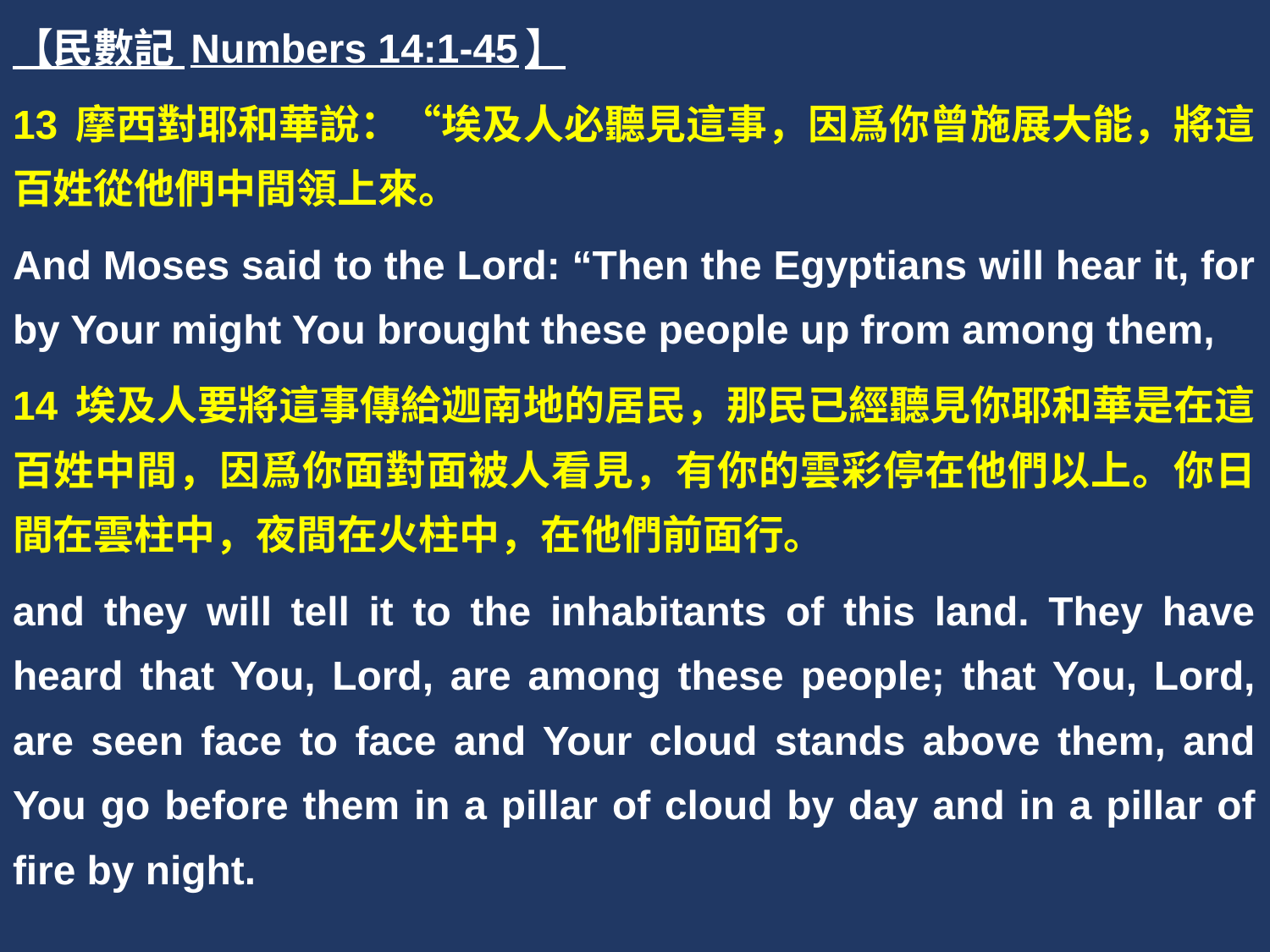

【民數記 Numbers 14:1-45】
13 摩西對耶和華說：“埃及人必聽見這事，因爲你曾施展大能，將這百姓從他們中間領上來。
And Moses said to the Lord: “Then the Egyptians will hear it, for by Your might You brought these people up from among them,
14 埃及人要將這事傳給迦南地的居民，那民已經聽見你耶和華是在這百姓中間，因爲你面對面被人看見，有你的雲彩停在他們以上。你日間在雲柱中，夜間在火柱中，在他們前面行。
and they will tell it to the inhabitants of this land. They have heard that You, Lord, are among these people; that You, Lord, are seen face to face and Your cloud stands above them, and You go before them in a pillar of cloud by day and in a pillar of fire by night.